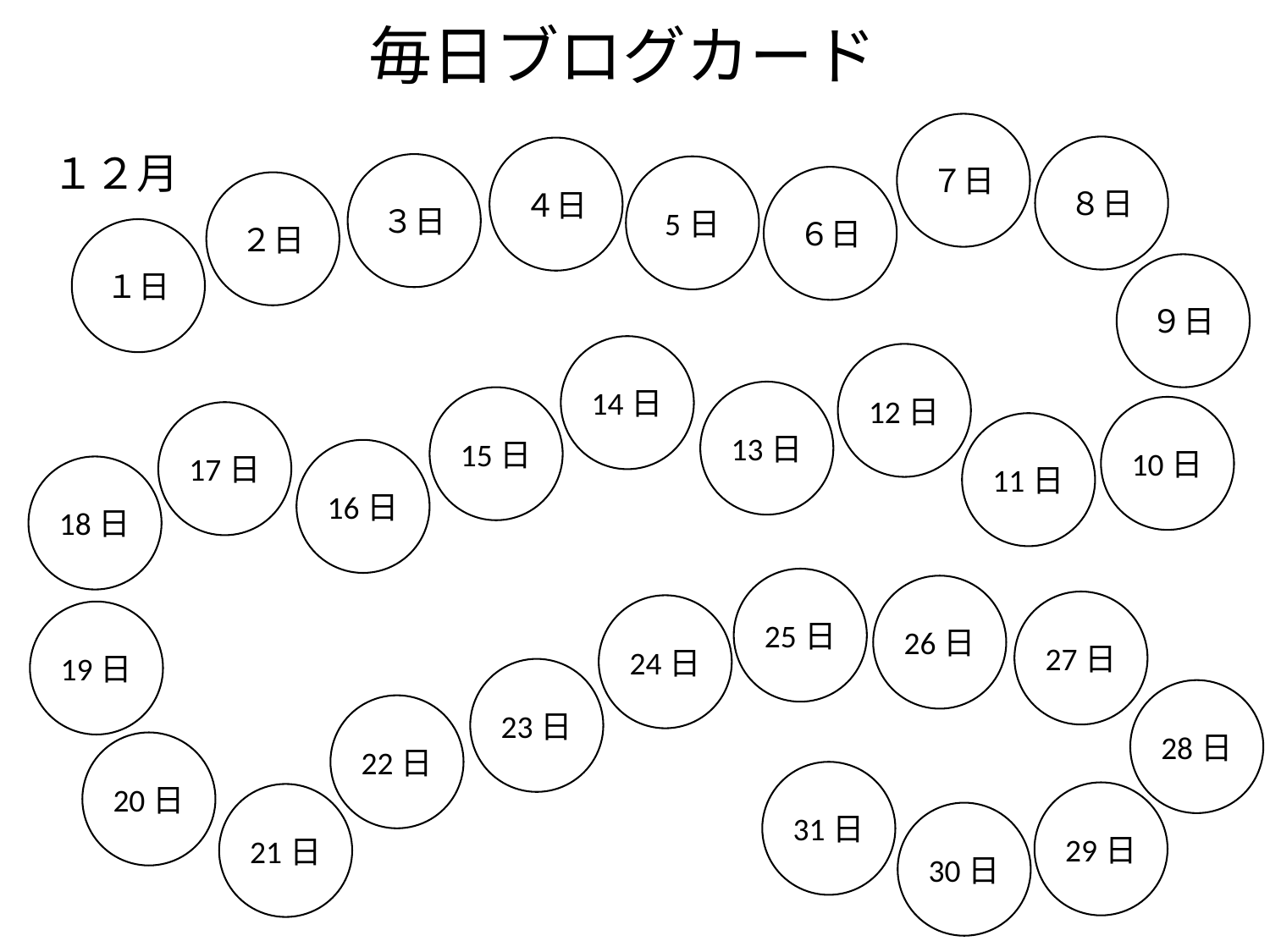

毎日ブログカード
７日
８日
４日
１２月
３日
5日
６日
２日
１日
９日
14日
12日
13日
15日
10日
17日
11日
16日
18日
25日
26日
27日
24日
19日
23日
28日
22日
20日
31日
29日
21日
30日